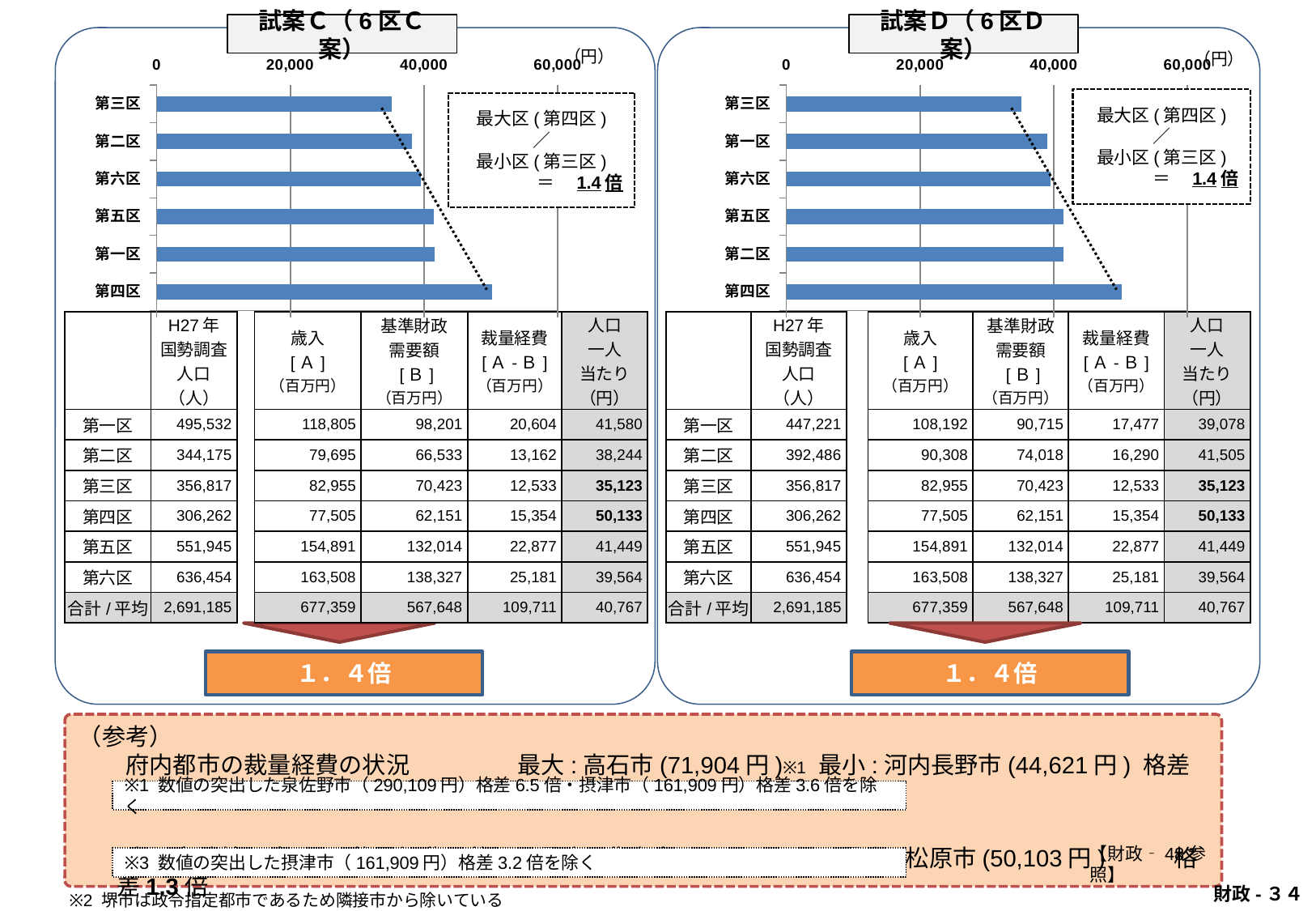

試案Ｃ（6区Ｃ案）
試案Ｄ（6区Ｄ案）

（円）
（円）

### Chart

| Category |  |
|---|---|
| 第四区  | 50133.0 |
| 第一区  | 41580.0 |
| 第五区  | 41449.0 |
| 第六区  | 39564.0 |
| 第二区  | 38244.0 |
| 第三区  | 35123.0 |

### Chart

| Category |  |
|---|---|
| 第四区  | 50133.0 |
| 第二区  | 41505.0 |
| 第五区  | 41449.0 |
| 第六区  | 39564.0 |
| 第一区  | 39078.0 |
| 第三区  | 35123.0 |
最大区(第四区)
／
最小区(第三区)
＝　1.4倍
最大区(第四区)
／
最小区(第三区)
＝　1.4倍
|  | H27年 国勢調査 人口（人） |  | 歳入 [Ａ] （百万円） | 基準財政 需要額 [Ｂ] （百万円） | 裁量経費 [Ａ-Ｂ] （百万円） | 人口 一人 当たり （円） |
| --- | --- | --- | --- | --- | --- | --- |
| 第一区 | 495,532 |  | 118,805 | 98,201 | 20,604 | 41,580 |
| 第二区 | 344,175 |  | 79,695 | 66,533 | 13,162 | 38,244 |
| 第三区 | 356,817 |  | 82,955 | 70,423 | 12,533 | 35,123 |
| 第四区 | 306,262 |  | 77,505 | 62,151 | 15,354 | 50,133 |
| 第五区 | 551,945 |  | 154,891 | 132,014 | 22,877 | 41,449 |
| 第六区 | 636,454 |  | 163,508 | 138,327 | 25,181 | 39,564 |
| 合計/平均 | 2,691,185 |  | 677,359 | 567,648 | 109,711 | 40,767 |
|  | H27年 国勢調査 人口 （人） |  | 歳入 [Ａ] （百万円） | 基準財政 需要額 [Ｂ] （百万円） | 裁量経費 [Ａ-Ｂ] （百万円） | 人口 一人 当たり （円） |
| --- | --- | --- | --- | --- | --- | --- |
| 第一区 | 447,221 |  | 108,192 | 90,715 | 17,477 | 39,078 |
| 第二区 | 392,486 |  | 90,308 | 74,018 | 16,290 | 41,505 |
| 第三区 | 356,817 |  | 82,955 | 70,423 | 12,533 | 35,123 |
| 第四区 | 306,262 |  | 77,505 | 62,151 | 15,354 | 50,133 |
| 第五区 | 551,945 |  | 154,891 | 132,014 | 22,877 | 41,449 |
| 第六区 | 636,454 |  | 163,508 | 138,327 | 25,181 | 39,564 |
| 合計/平均 | 2,691,185 |  | 677,359 | 567,648 | 109,711 | 40,767 |

１．４倍
１．４倍
（参考）
　　府内都市の裁量経費の状況 　     　　 最大:高石市(71,904円)※1 最小:河内長野市(44,621円) 格差1.6倍

　　大阪市隣接9市※2の裁量経費の状況　最大:豊中市(63,984円)※3 最小:松原市(50,103円)　　   格差1.3倍
※1 数値の突出した泉佐野市（290,109円）格差6.5倍・摂津市（161,909円）格差3.6倍を除く
※3 数値の突出した摂津市（161,909円）格差3.2倍を除く
【財政‐48参照】
 財政-３４
※2 堺市は政令指定都市であるため隣接市から除いている